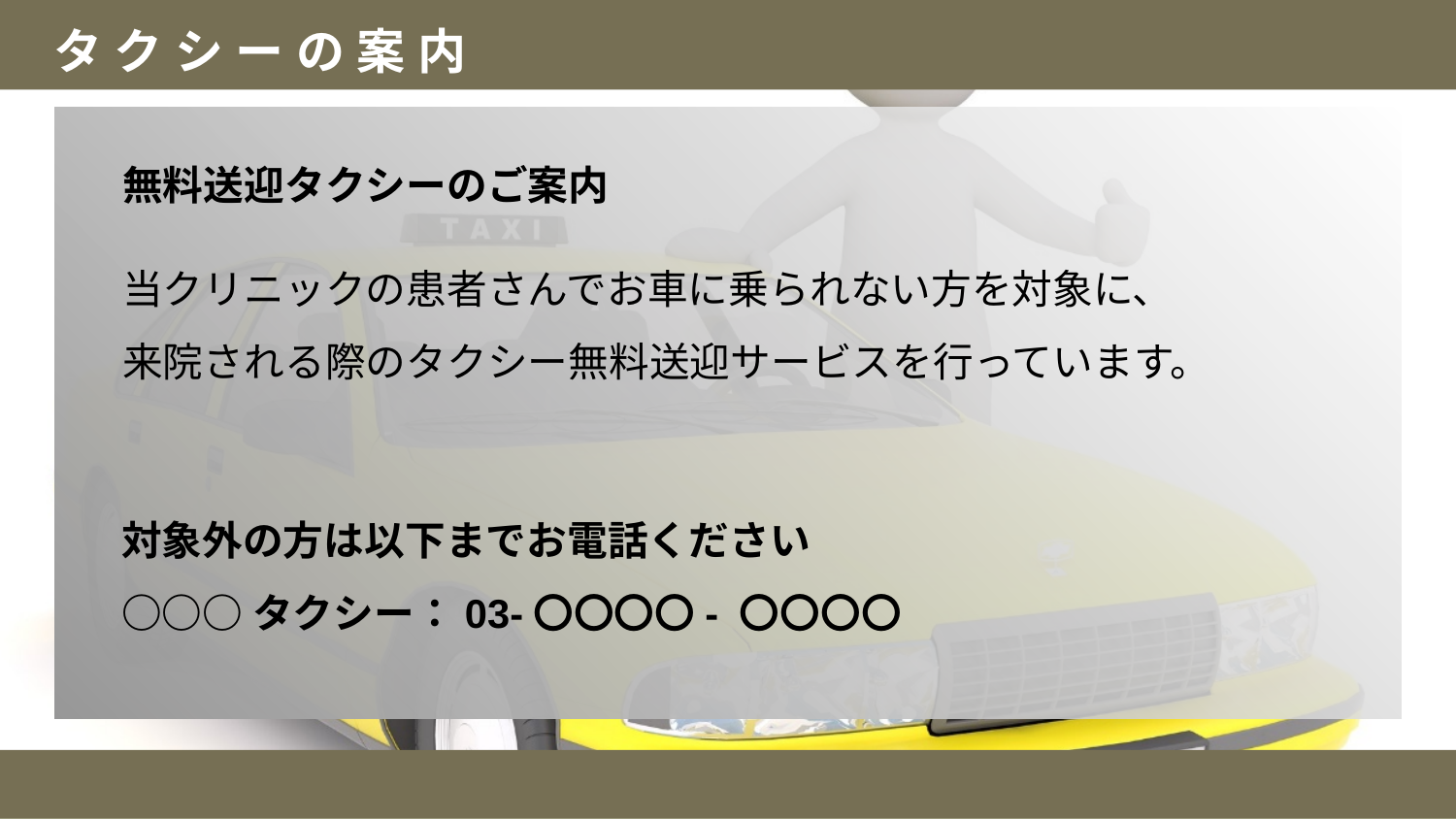

タクシーの案内

無料送迎タクシーのご案内
当クリニックの患者さんでお車に乗られない方を対象に、来院される際のタクシー無料送迎サービスを行っています。
対象外の方は以下までお電話ください
○○○タクシー：03-〇〇〇〇- 〇〇〇〇